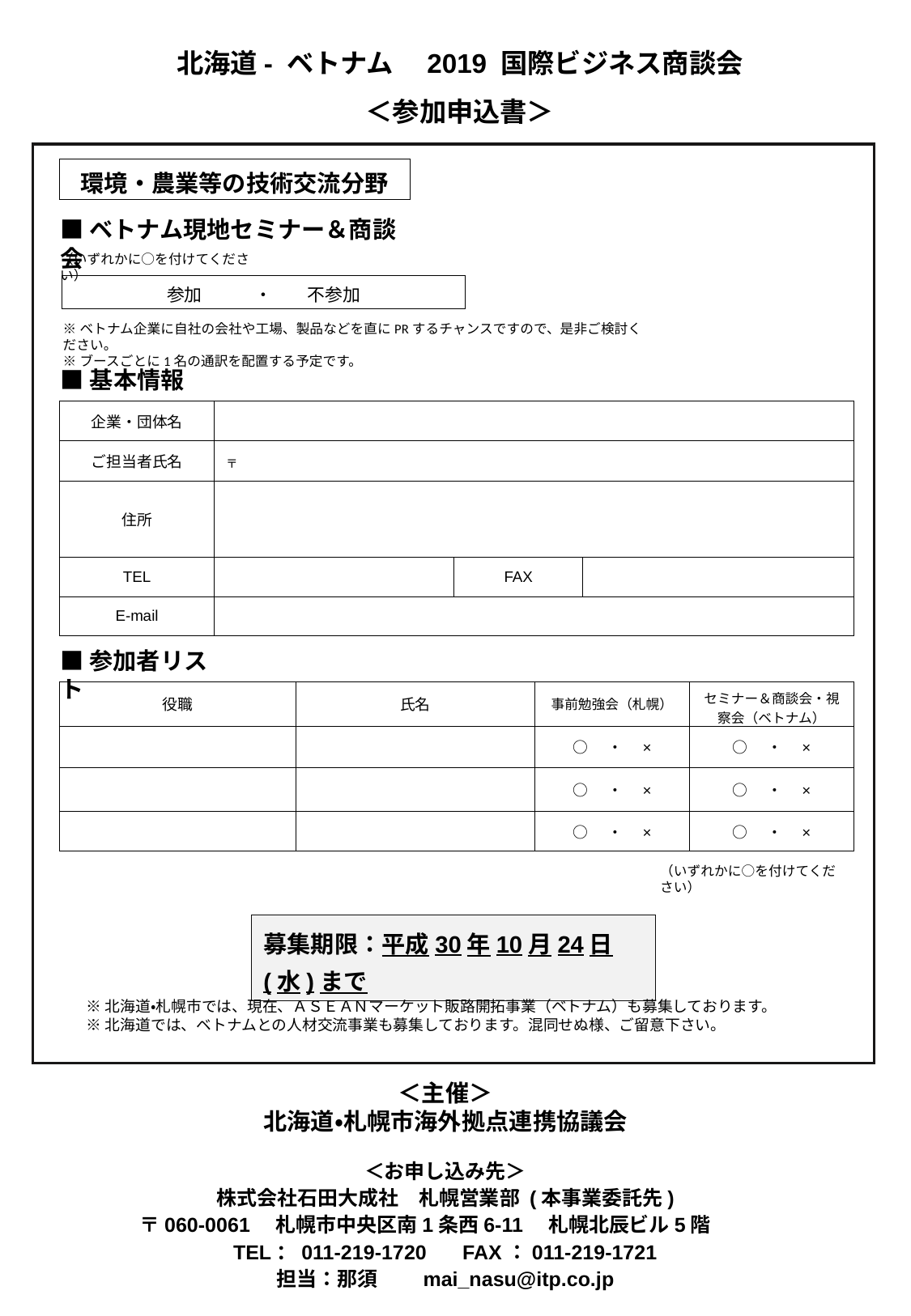

北海道- ベトナム　2019 国際ビジネス商談会
＜参加申込書＞

| 環境・農業等の技術交流分野 |
| --- |
■ベトナム現地セミナー＆商談会
（いずれかに○を付けてください）
| 参加　　　・　　不参加 |
| --- |
※ベトナム企業に自社の会社や工場、製品などを直にPRするチャンスですので、是非ご検討ください。
※ブースごとに1名の通訳を配置する予定です。
■基本情報
| 企業・団体名 |  |  |  |
| --- | --- | --- | --- |
| ご担当者氏名 |  |  |  |
| 住所 |  |  |  |
| TEL |  | FAX |  |
| E-mail |  |  |  |
〒
■参加者リスト
| 役職 | 氏名 | 事前勉強会（札幌） | セミナー＆商談会・視察会（ベトナム） |
| --- | --- | --- | --- |
|  |  | ○　・　× | ○　・　× |
|  |  | ○　・　× | ○　・　× |
|  |  | ○　・　× | ○　・　× |
（いずれかに○を付けてください）
募集期限：平成30年10月24日(水)まで
※北海道・札幌市では、現在、ＡＳＥＡＮマーケット販路開拓事業（ベトナム）も募集しております。
※北海道では、ベトナムとの人材交流事業も募集しております。混同せぬ様、ご留意下さい。
＜主催＞
北海道・札幌市海外拠点連携協議会
＜お申し込み先＞
株式会社石田大成社　札幌営業部 (本事業委託先)
〒060-0061　札幌市中央区南1条西6-11　札幌北辰ビル5階
TEL：011-219-1720 　FAX：011-219-1721
担当：那須　　mai_nasu@itp.co.jp